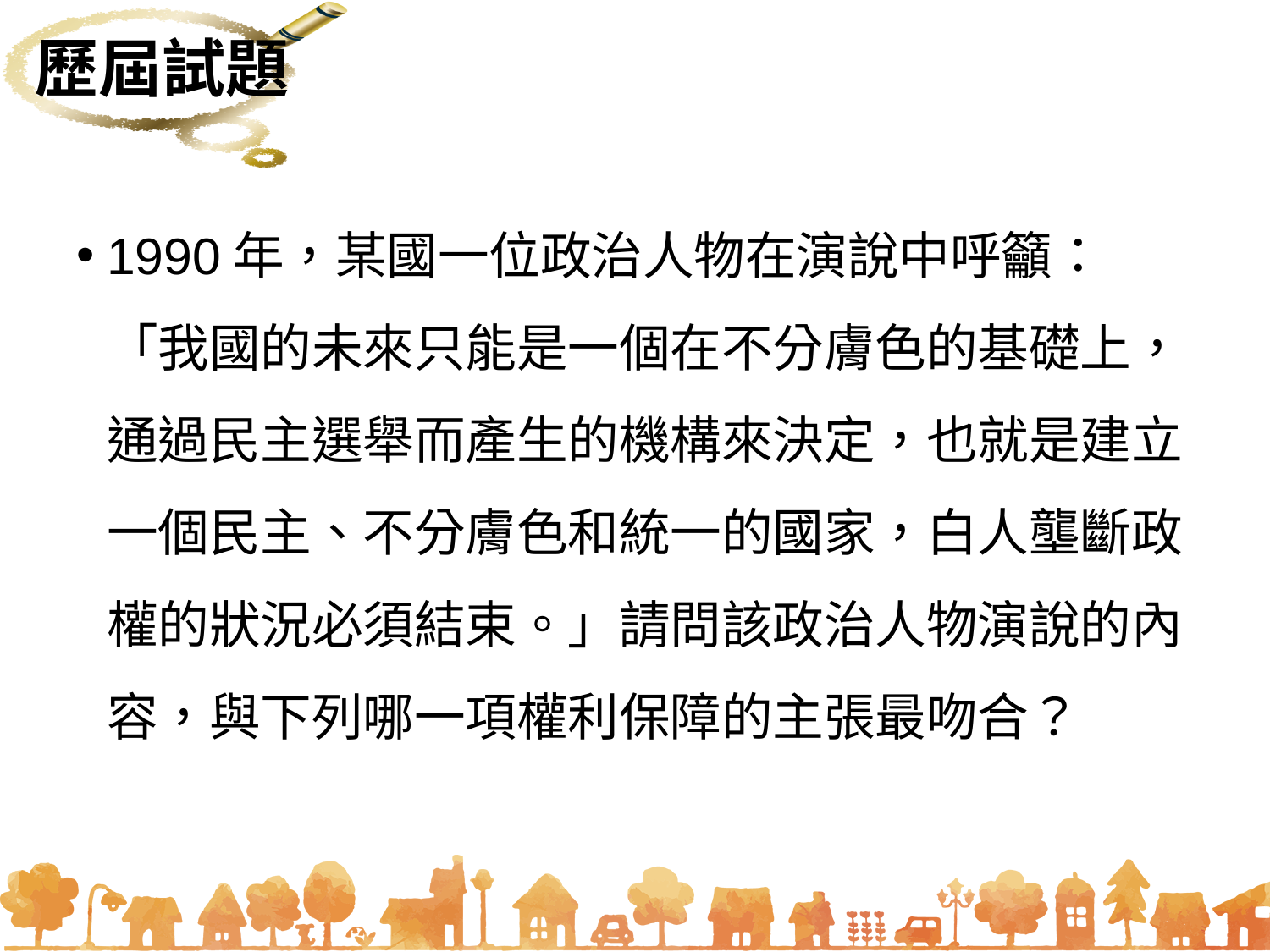

歷屆試題
1990年，某國一位政治人物在演說中呼籲：「我國的未來只能是一個在不分膚色的基礎上，通過民主選舉而產生的機構來決定，也就是建立一個民主、不分膚色和統一的國家，白人壟斷政權的狀況必須結束。」請問該政治人物演說的內容，與下列哪一項權利保障的主張最吻合？